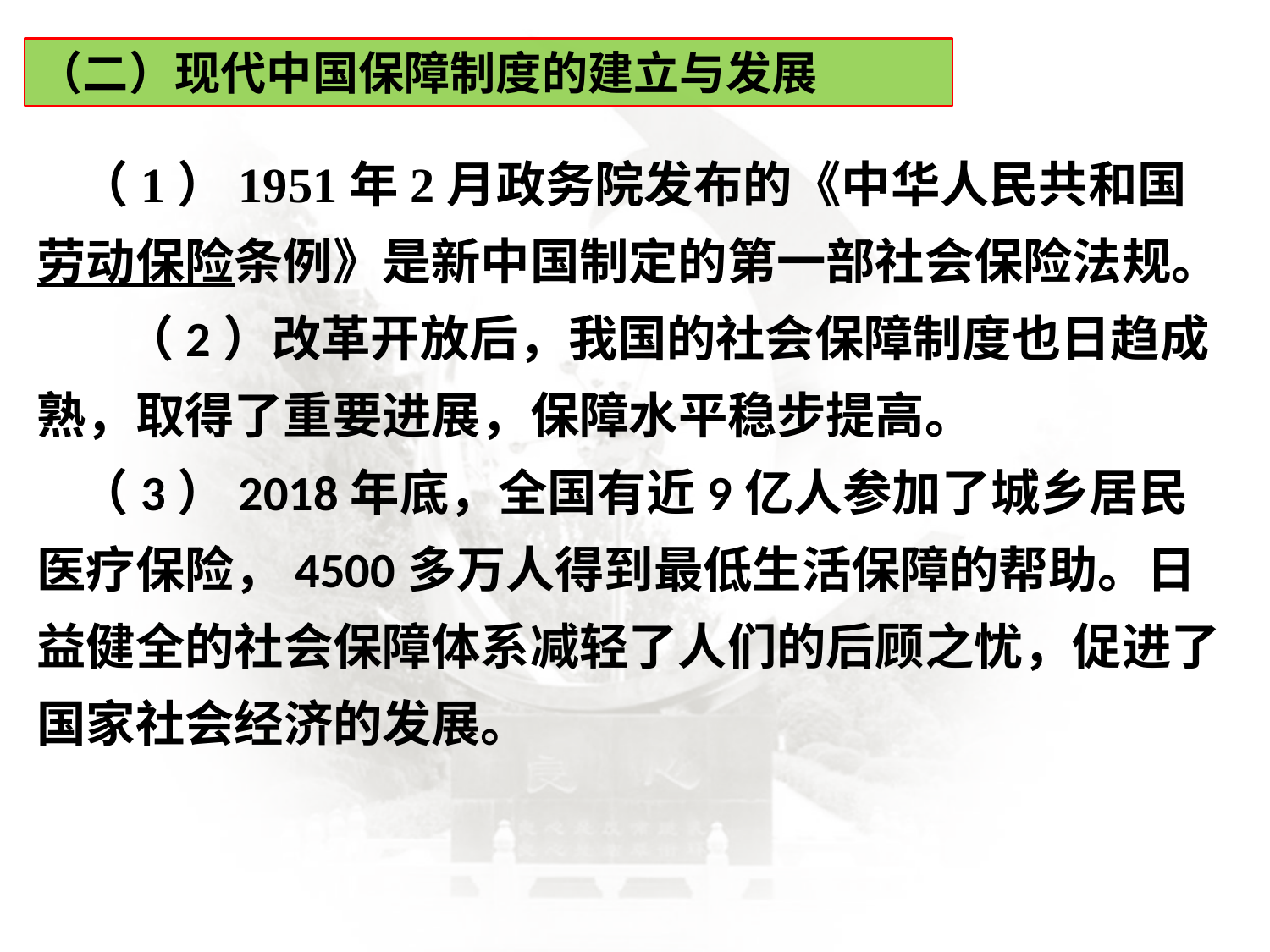

（二）现代中国保障制度的建立与发展
（1）1951年2月政务院发布的《中华人民共和国劳动保险条例》是新中国制定的第一部社会保险法规。
   （2）改革开放后，我国的社会保障制度也日趋成熟，取得了重要进展，保障水平稳步提高。
（3）2018年底，全国有近9亿人参加了城乡居民医疗保险，4500多万人得到最低生活保障的帮助。日益健全的社会保障体系减轻了人们的后顾之忧，促进了国家社会经济的发展。